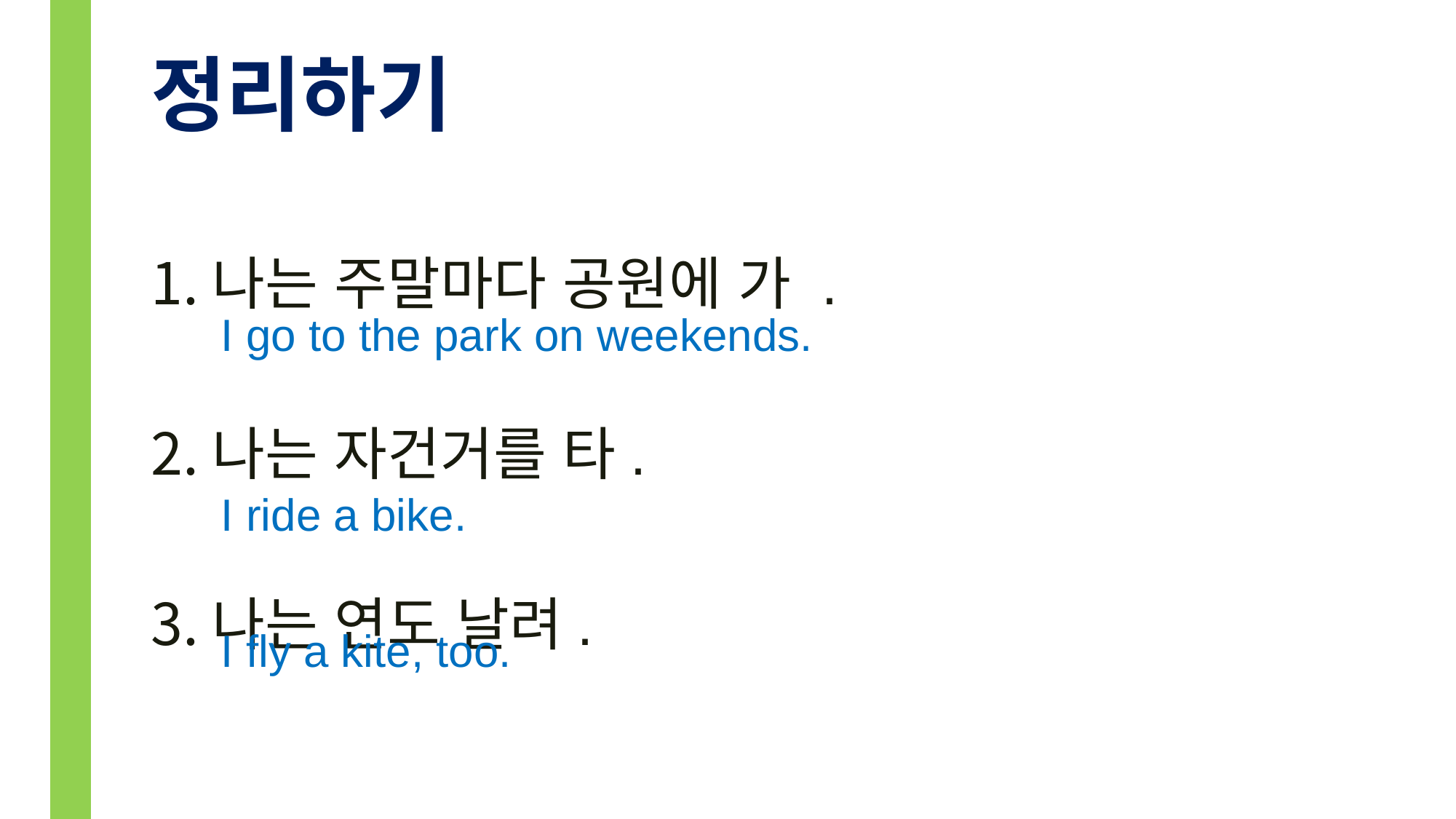

# 정리하기
나는 주말마다 공원에 가 .
나는 자건거를 타.
나는 연도 날려.

I go to the park on weekends.
I ride a bike.
I fly a kite, too.